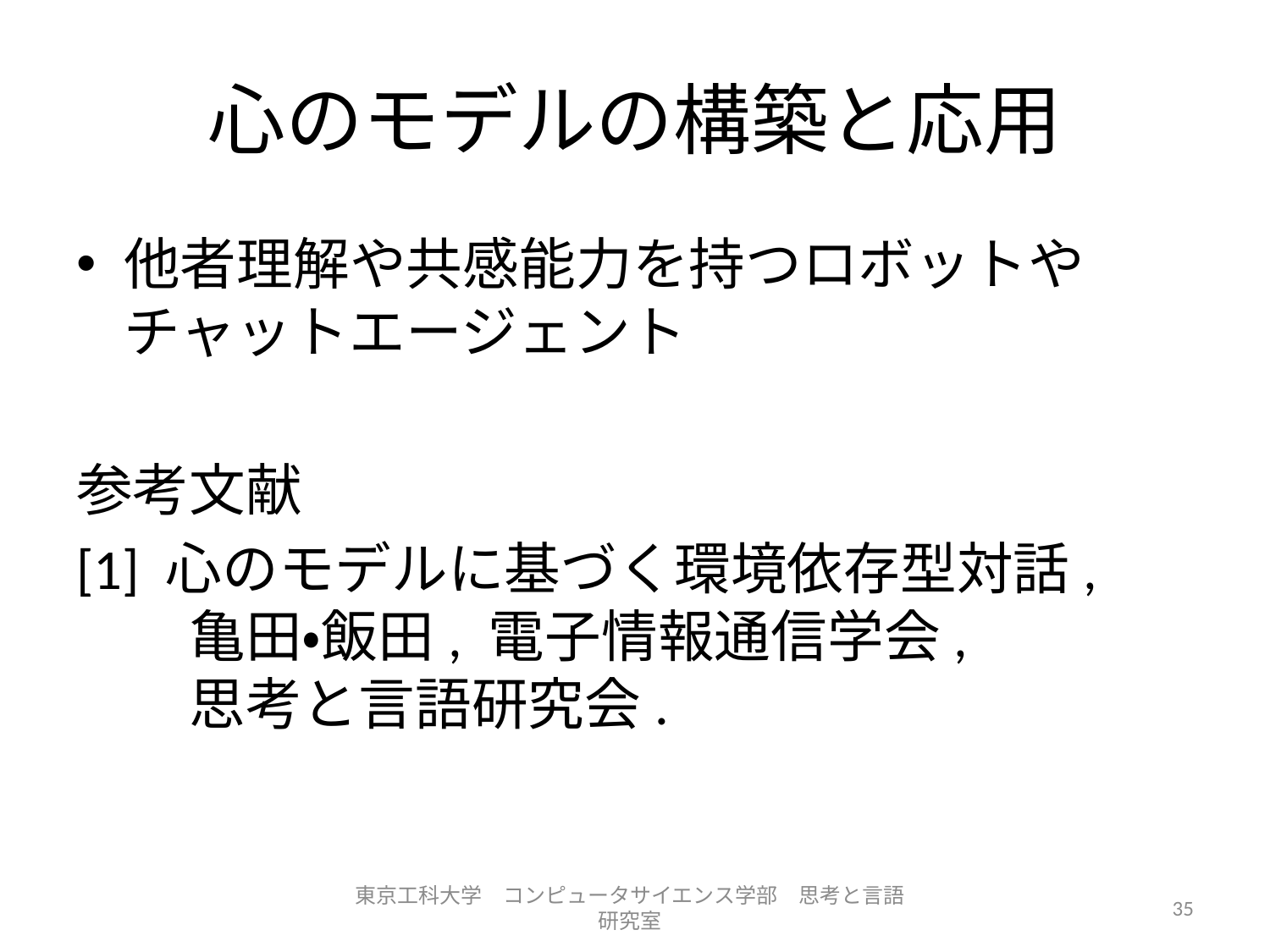

# 心のモデルの構築と応用
他者理解や共感能力を持つロボットやチャットエージェント

参考文献
[1] 心のモデルに基づく環境依存型対話,
　　亀田・飯田, 電子情報通信学会,
　　思考と言語研究会.
東京工科大学　コンピュータサイエンス学部　思考と言語研究室
35